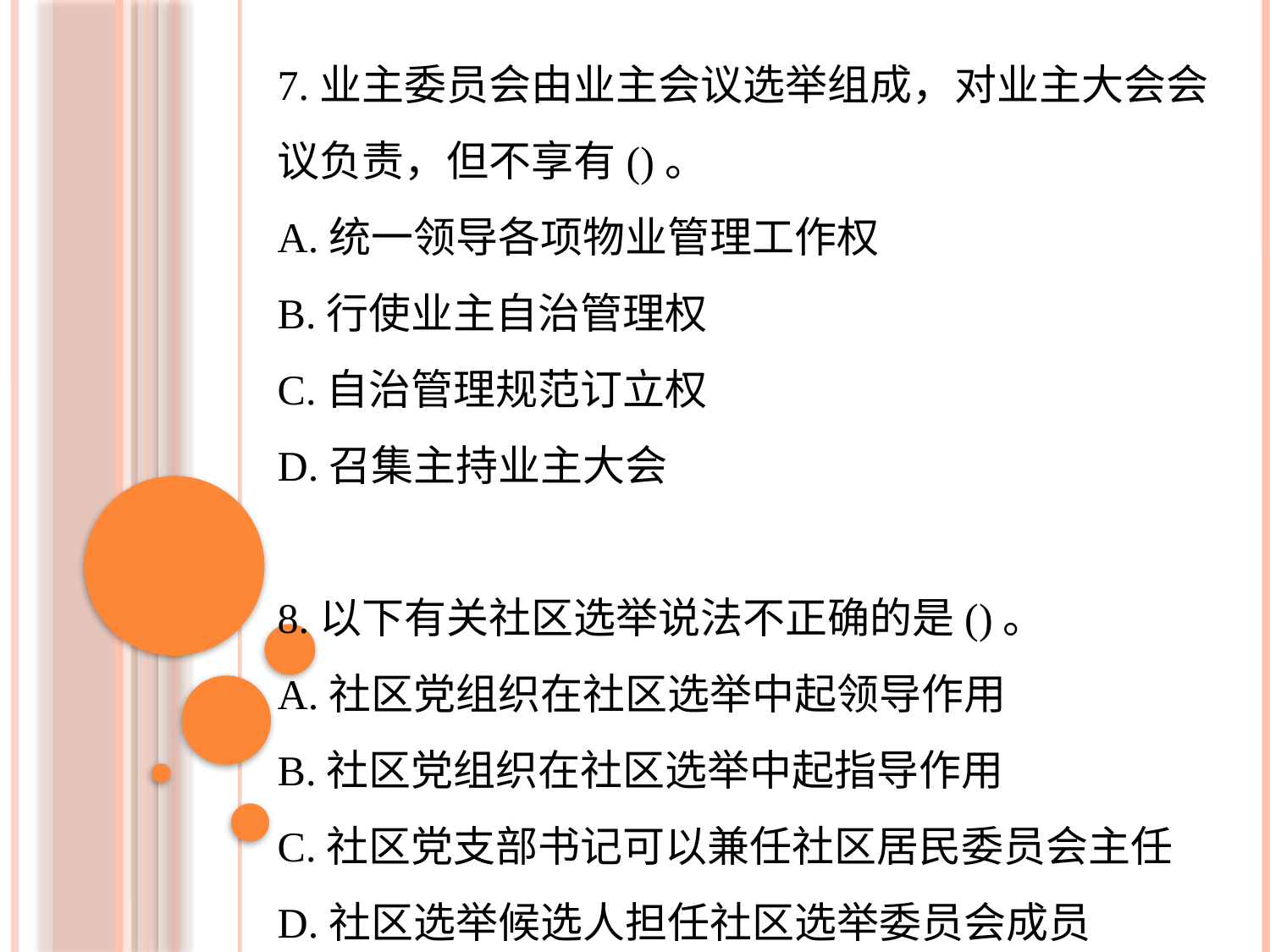

7.业主委员会由业主会议选举组成，对业主大会会议负责，但不享有()。
A.统一领导各项物业管理工作权
B.行使业主自治管理权
C.自治管理规范订立权
D.召集主持业主大会

8.以下有关社区选举说法不正确的是()。
A.社区党组织在社区选举中起领导作用
B.社区党组织在社区选举中起指导作用
C.社区党支部书记可以兼任社区居民委员会主任
D.社区选举候选人担任社区选举委员会成员